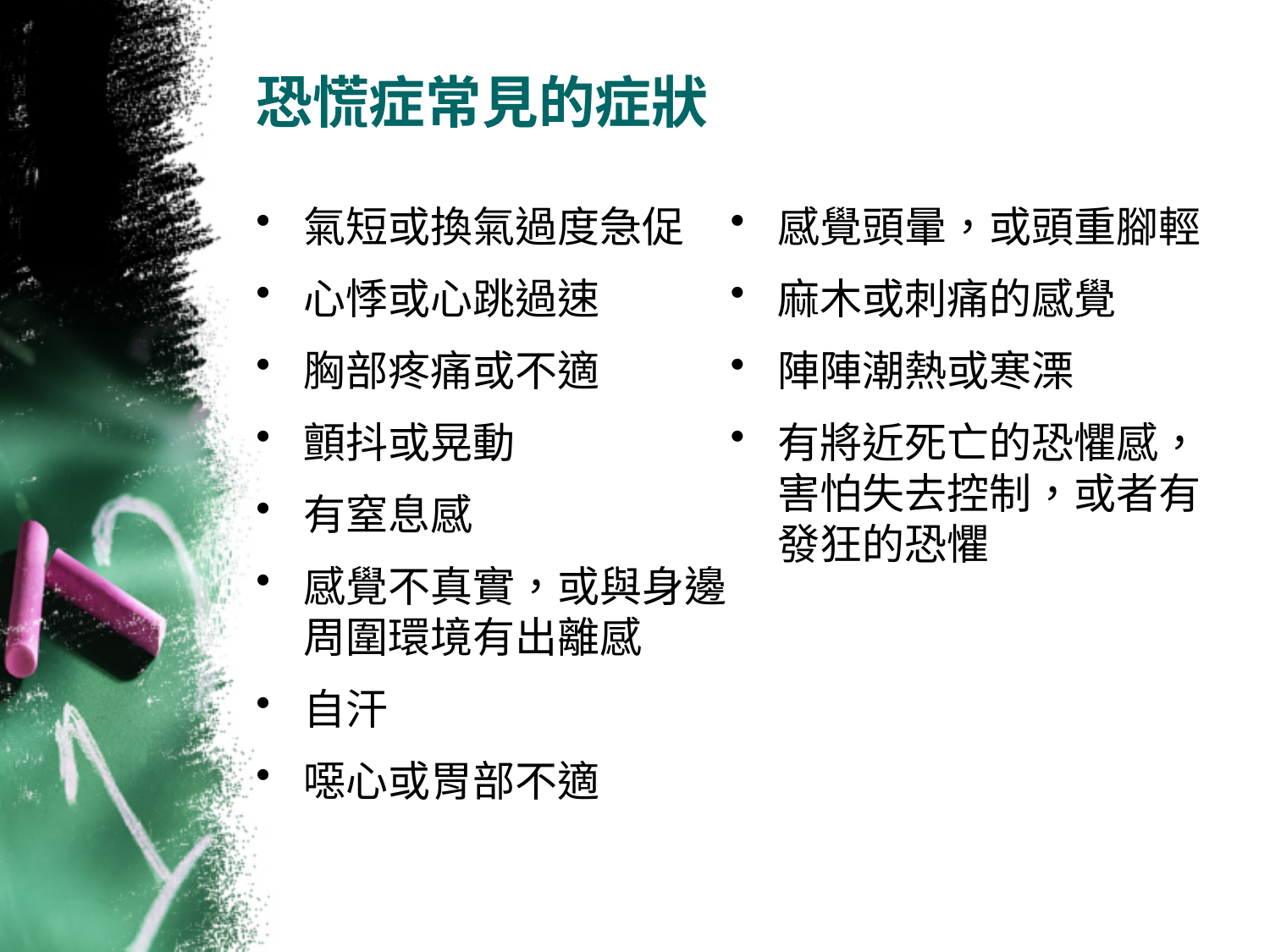

# 恐慌症常見的症狀
氣短或換氣過度急促
心悸或心跳過速
胸部疼痛或不適
顫抖或晃動
有窒息感
感覺不真實，或與身邊周圍環境有出離感
自汗
噁心或胃部不適
感覺頭暈，或頭重腳輕
麻木或刺痛的感覺
陣陣潮熱或寒溧
有將近死亡的恐懼感，害怕失去控制，或者有發狂的恐懼